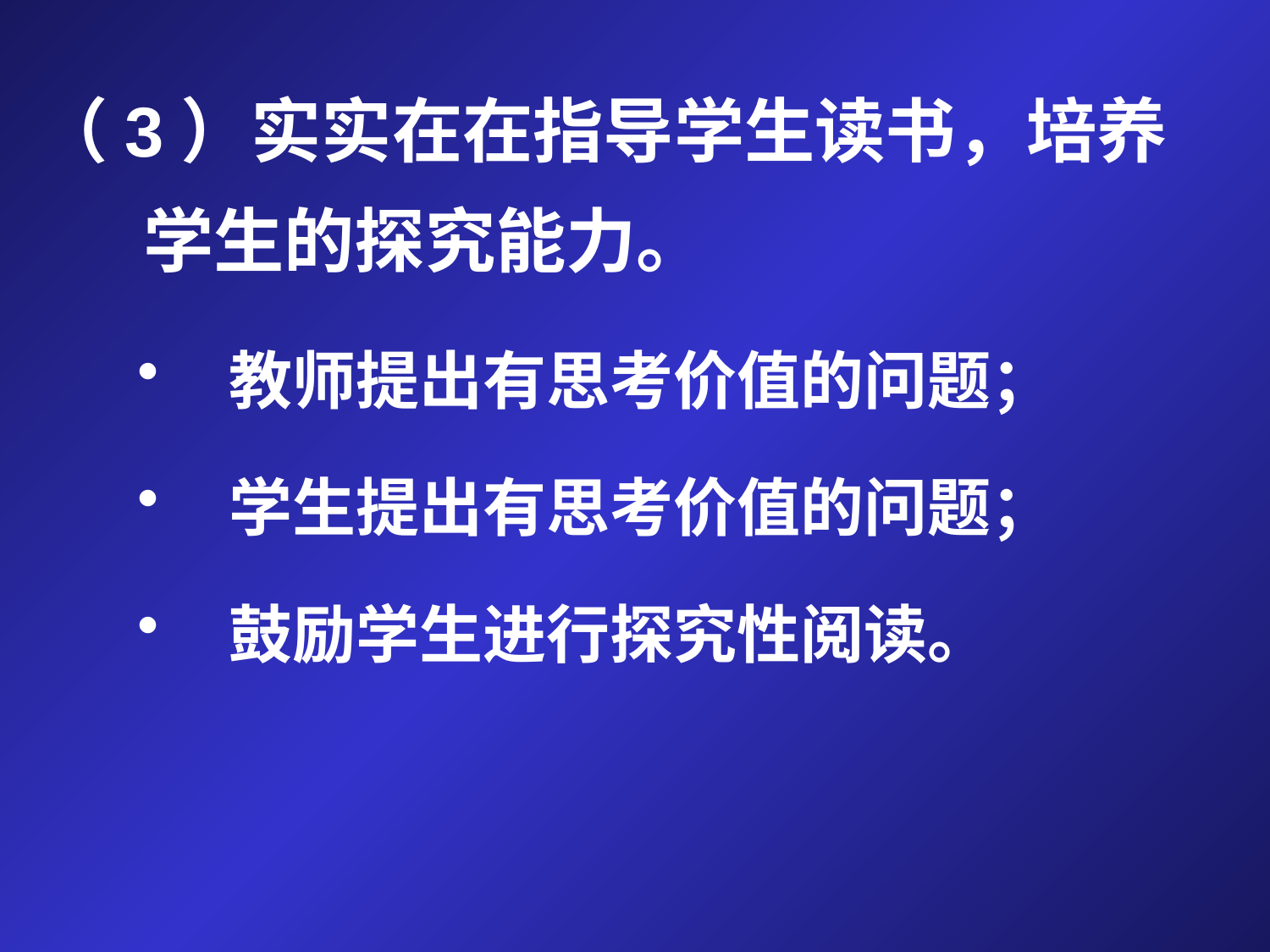

# （3）实实在在指导学生读书，培养学生的探究能力。
  教师提出有思考价值的问题；
  学生提出有思考价值的问题；
  鼓励学生进行探究性阅读。